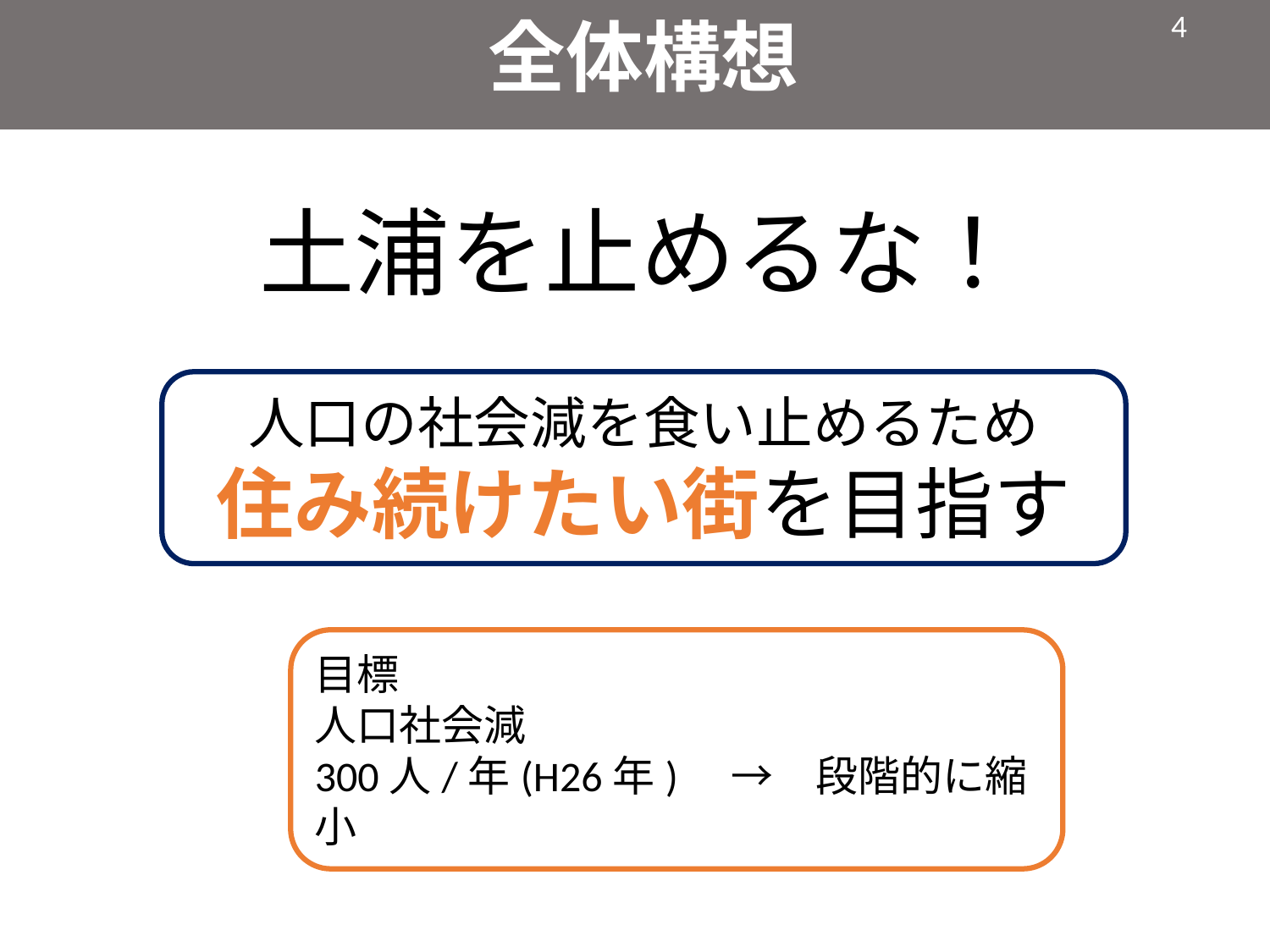

全体構想
土浦を止めるな！
人口の社会減を食い止めるため
住み続けたい街を目指す
目標
人口社会減
300人/年(H26年)　→　段階的に縮小